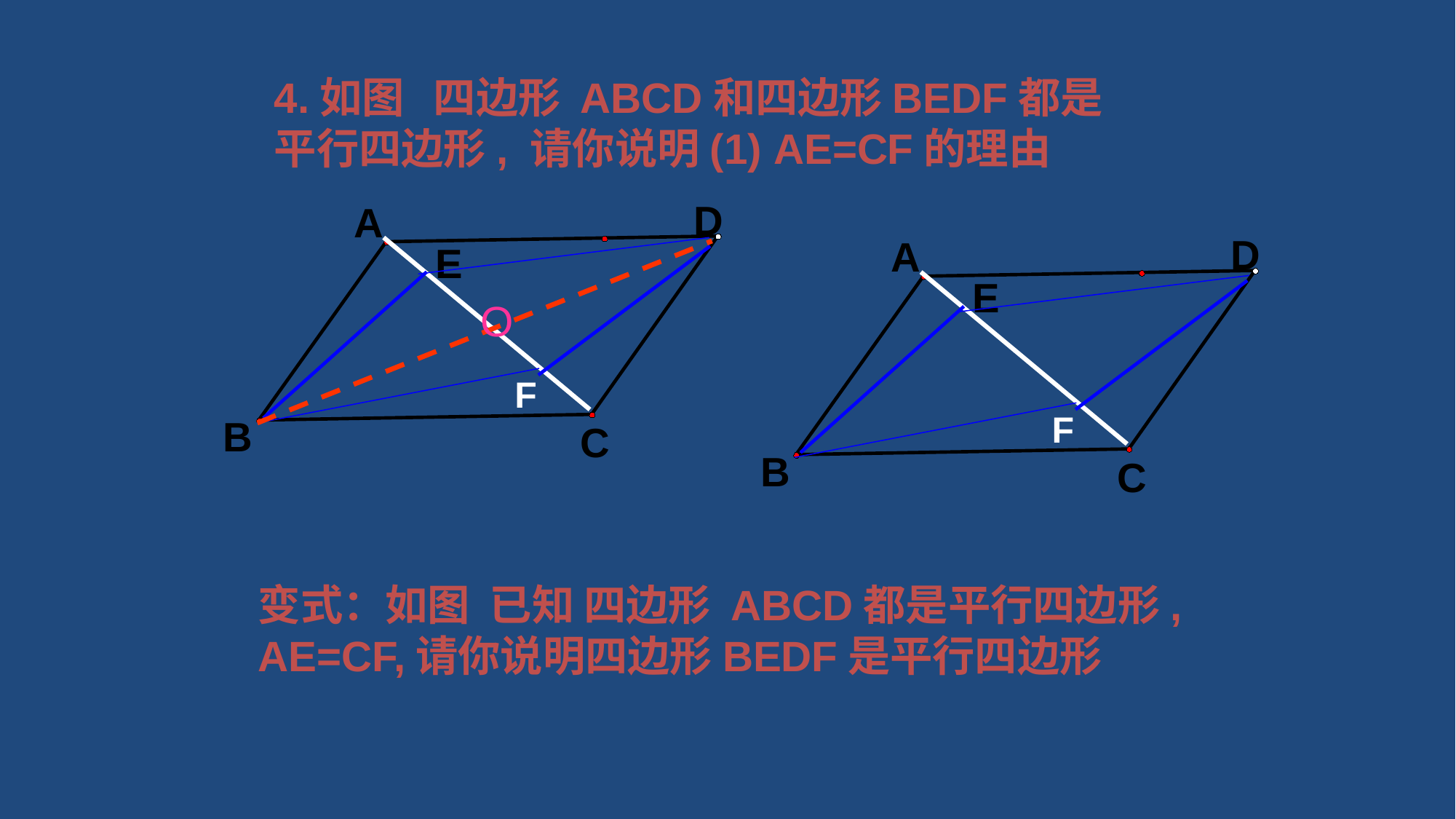

4.如图   四边形 ABCD和四边形BEDF都是平行四边形, 请你说明(1) AE=CF的理由

D
A

E

F
B

C

D
A

E

F
B

C

O
变式：如图  已知 四边形 ABCD都是平行四边形, AE=CF,请你说明四边形BEDF是平行四边形